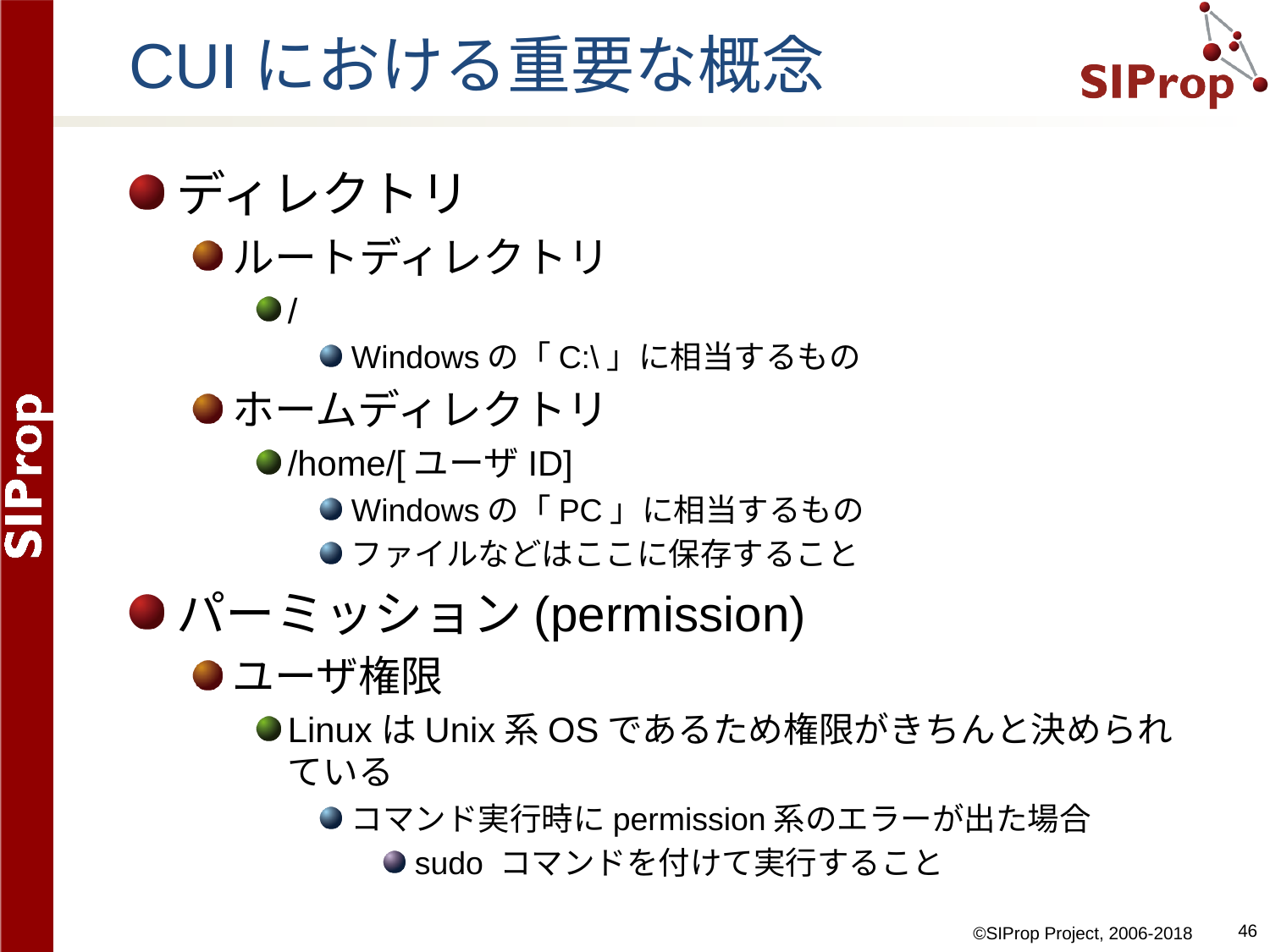

# CUIにおける重要な概念
ディレクトリ
ルートディレクトリ
/
Windowsの「C:\」に相当するもの
ホームディレクトリ
/home/[ユーザID]
Windowsの「PC」に相当するもの
ファイルなどはここに保存すること
パーミッション(permission)
ユーザ権限
LinuxはUnix系OSであるため権限がきちんと決められている
コマンド実行時にpermission系のエラーが出た場合
sudo コマンドを付けて実行すること